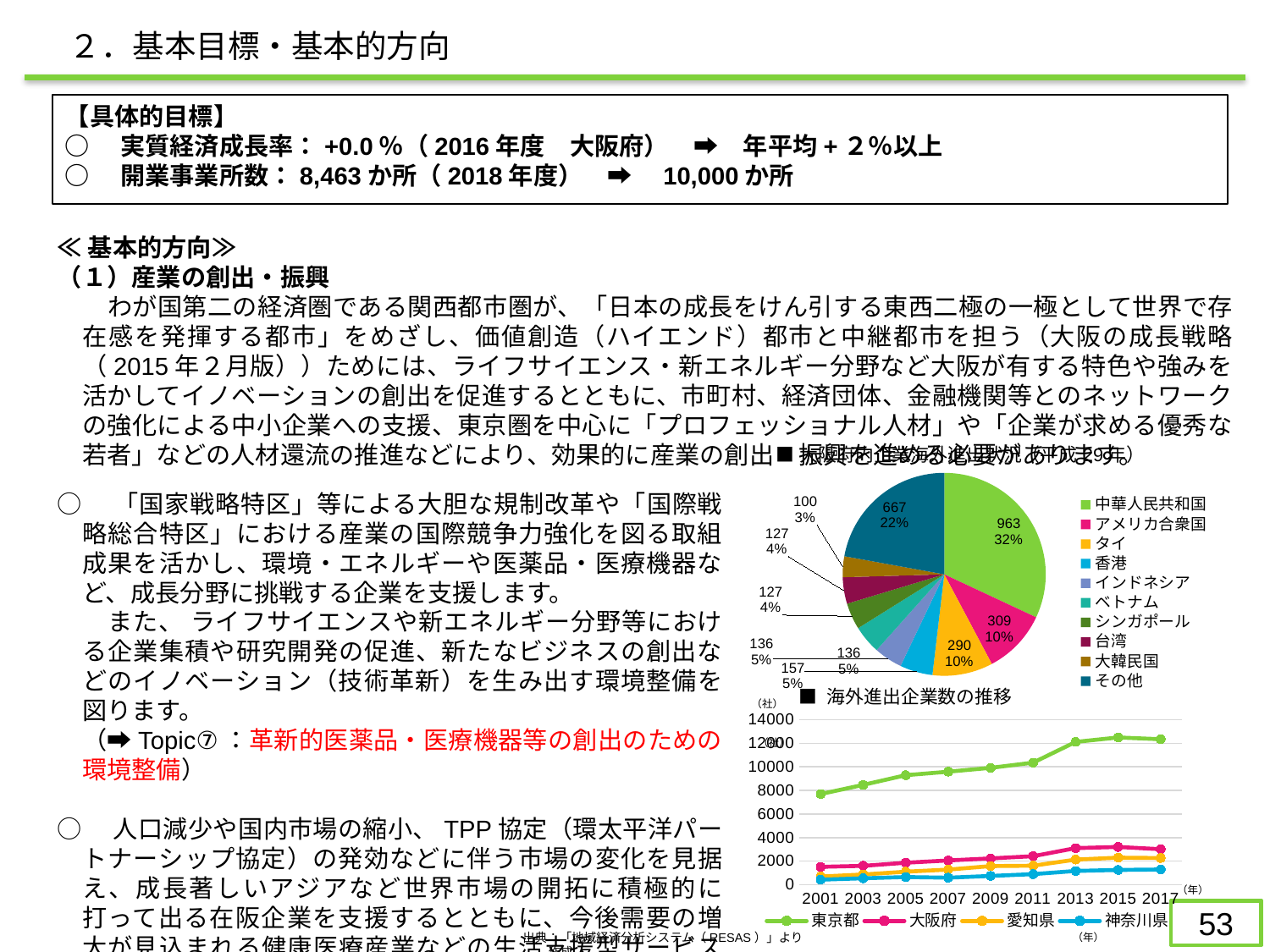

２．基本目標・基本的方向
【具体的目標】
○　実質経済成長率：+0.0％（2016年度　大阪府）　➡　年平均+２％以上
○　開業事業所数：8,463か所（2018年度）　➡　10,000か所
≪基本的方向≫
（１）産業の創出・振興
　　わが国第二の経済圏である関西都市圏が、「日本の成長をけん引する東西二極の一極として世界で存在感を発揮する都市」をめざし、価値創造（ハイエンド）都市と中継都市を担う（大阪の成長戦略（2015年２月版））ためには、ライフサイエンス・新エネルギー分野など大阪が有する特色や強みを活かしてイノベーションの創出を促進するとともに、市町村、経済団体、金融機関等とのネットワークの強化による中小企業への支援、東京圏を中心に「プロフェッショナル人材」や「企業が求める優秀な若者」などの人材還流の推進などにより、効果的に産業の創出・振興を進める必要があります。

### Chart: ■大阪府内企業海外進出状況（平成29年）

| Category |  |
|---|---|
| 中華人民共和国 | 963.0 |
| アメリカ合衆国 | 309.0 |
| タイ | 290.0 |
| 香港 | 157.0 |
| インドネシア | 136.0 |
| ベトナム | 136.0 |
| シンガポール | 127.0 |
| 台湾 | 127.0 |
| 大韓民国 | 100.0 |
| その他 | 667.0 |
○　「国家戦略特区」等による大胆な規制改革や「国際戦略総合特区」における産業の国際競争力強化を図る取組成果を活かし、環境・エネルギーや医薬品・医療機器など、成長分野に挑戦する企業を支援します。
　　また、 ライフサイエンスや新エネルギー分野等における企業集積や研究開発の促進、新たなビジネスの創出などのイノベーション（技術革新）を生み出す環境整備を図ります。
　（➡Topic⑦：革新的医薬品・医療機器等の創出のための環境整備）

○　人口減少や国内市場の縮小、TPP協定（環太平洋パートナーシップ協定）の発効などに伴う市場の変化を見据え、成長著しいアジアなど世界市場の開拓に積極的に打って出る在阪企業を支援するとともに、今後需要の増大が見込まれる健康医療産業などの生活支援型サービス等を強化します。

### Chart: ■ 海外進出企業数の推移

| Category | 東京都 | 大阪府 | 愛知県 | 神奈川県 |
|---|---|---|---|---|
| 2001 | 7696.0 | 1512.0 | 688.0 | 421.0 |
| 2003 | 8473.0 | 1599.0 | 863.0 | 542.0 |
| 2005 | 9296.0 | 1862.0 | 1102.0 | 648.0 |
| 2007 | 9596.0 | 2055.0 | 1277.0 | 592.0 |
| 2009 | 9920.0 | 2230.0 | 1576.0 | 740.0 |
| 2011 | 10364.0 | 2418.0 | 1610.0 | 891.0 |
| 2013 | 12121.0 | 3105.0 | 2128.0 | 1163.0 |
| 2015 | 12502.0 | 3202.0 | 2292.0 | 1248.0 |
| 2017 | 12350.0 | 3012.0 | 2261.0 | 1289.0 |
（社）
（社）
（年）
53
53
出典：「地域経済分析システム（RESAS）」より作成
（年）